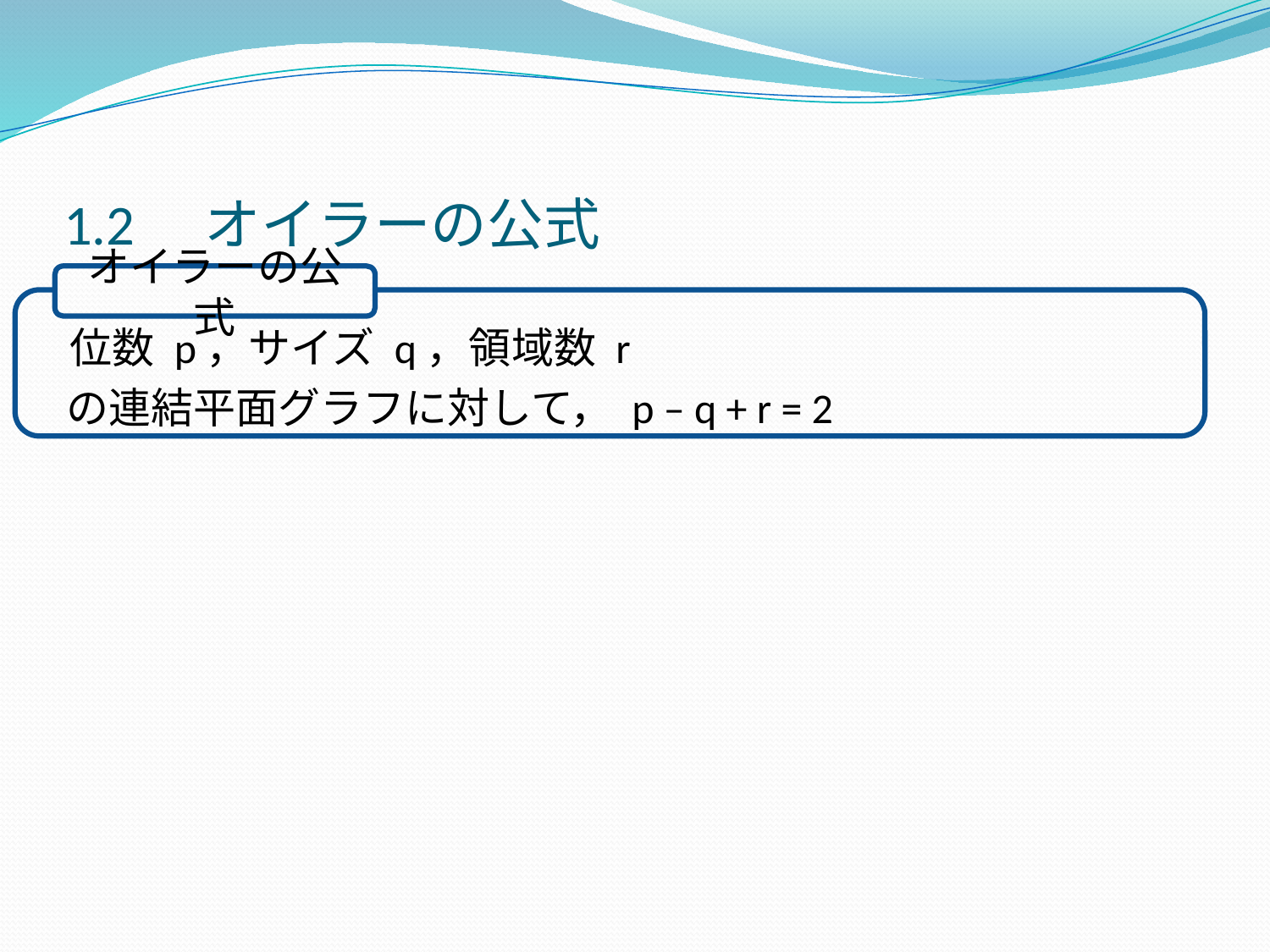

# 1.2　オイラーの公式

　位数 p，サイズ q，領域数 r
   の連結平面グラフに対して， p – q + r = 2

オイラーの公式